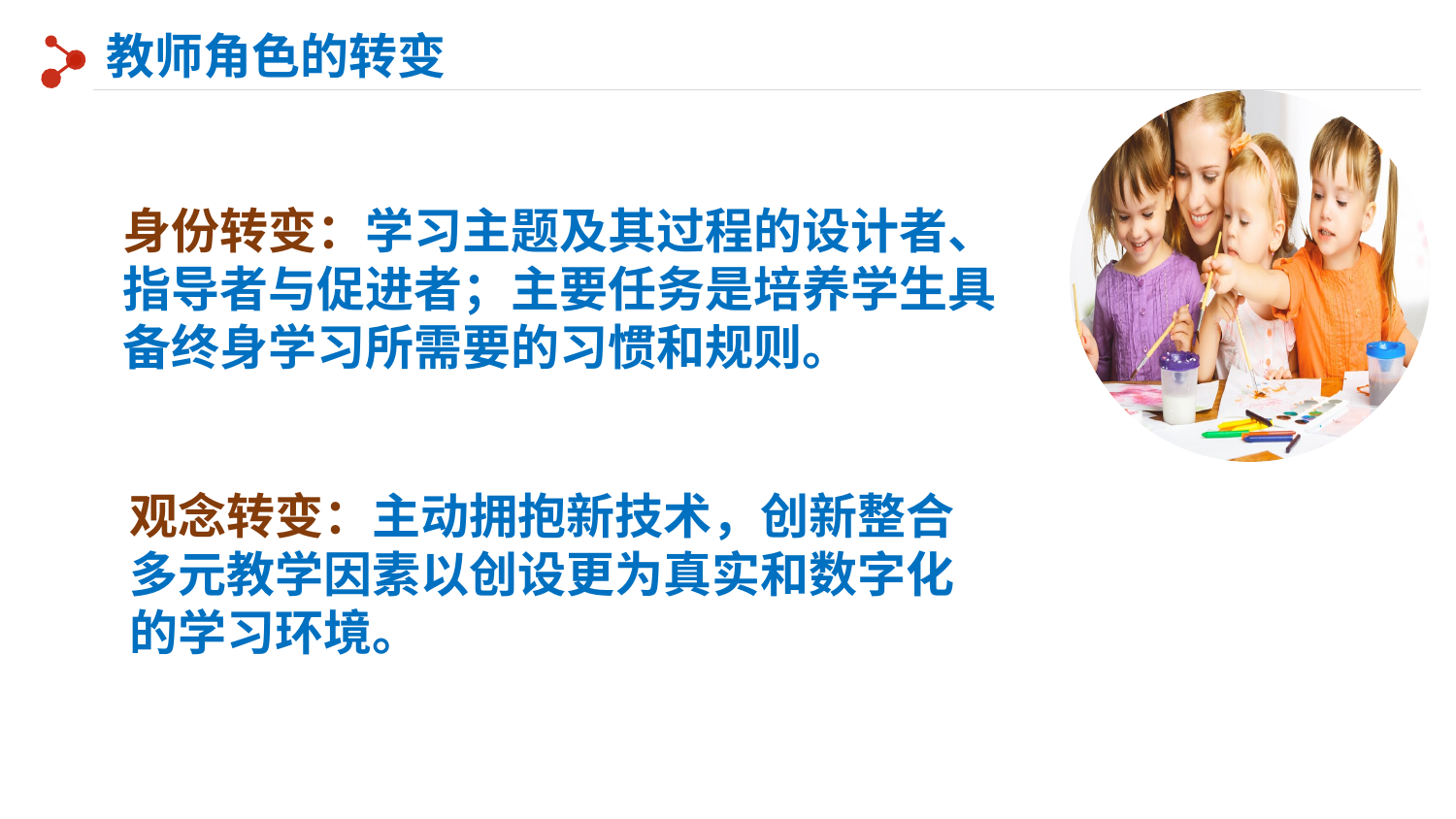

教师角色的转变

身份转变：学习主题及其过程的设计者、指导者与促进者；主要任务是培养学生具备终身学习所需要的习惯和规则。
观念转变：主动拥抱新技术，创新整合多元教学因素以创设更为真实和数字化的学习环境。